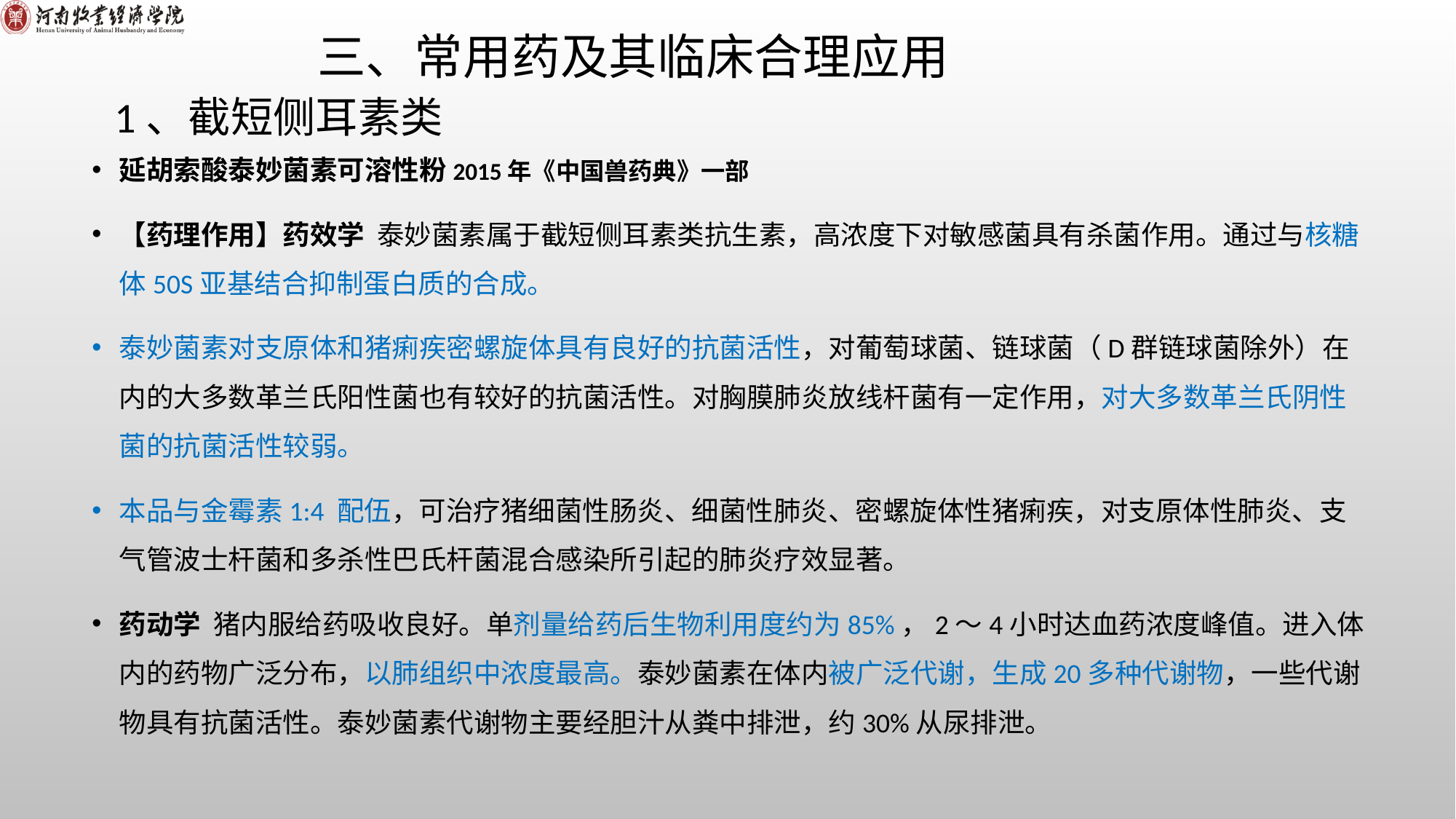

三、常用药及其临床合理应用
# 1、截短侧耳素类
延胡索酸泰妙菌素可溶性粉2015年《中国兽药典》一部
【药理作用】药效学  泰妙菌素属于截短侧耳素类抗生素，高浓度下对敏感菌具有杀菌作用。通过与核糖体50S亚基结合抑制蛋白质的合成。
泰妙菌素对支原体和猪痢疾密螺旋体具有良好的抗菌活性，对葡萄球菌、链球菌（D群链球菌除外）在内的大多数革兰氏阳性菌也有较好的抗菌活性。对胸膜肺炎放线杆菌有一定作用，对大多数革兰氏阴性菌的抗菌活性较弱。
本品与金霉素1:4 配伍，可治疗猪细菌性肠炎、细菌性肺炎、密螺旋体性猪痢疾，对支原体性肺炎、支气管波士杆菌和多杀性巴氏杆菌混合感染所引起的肺炎疗效显著。
药动学  猪内服给药吸收良好。单剂量给药后生物利用度约为85%，2～4小时达血药浓度峰值。进入体内的药物广泛分布，以肺组织中浓度最高。泰妙菌素在体内被广泛代谢，生成20多种代谢物，一些代谢物具有抗菌活性。泰妙菌素代谢物主要经胆汁从粪中排泄，约30%从尿排泄。